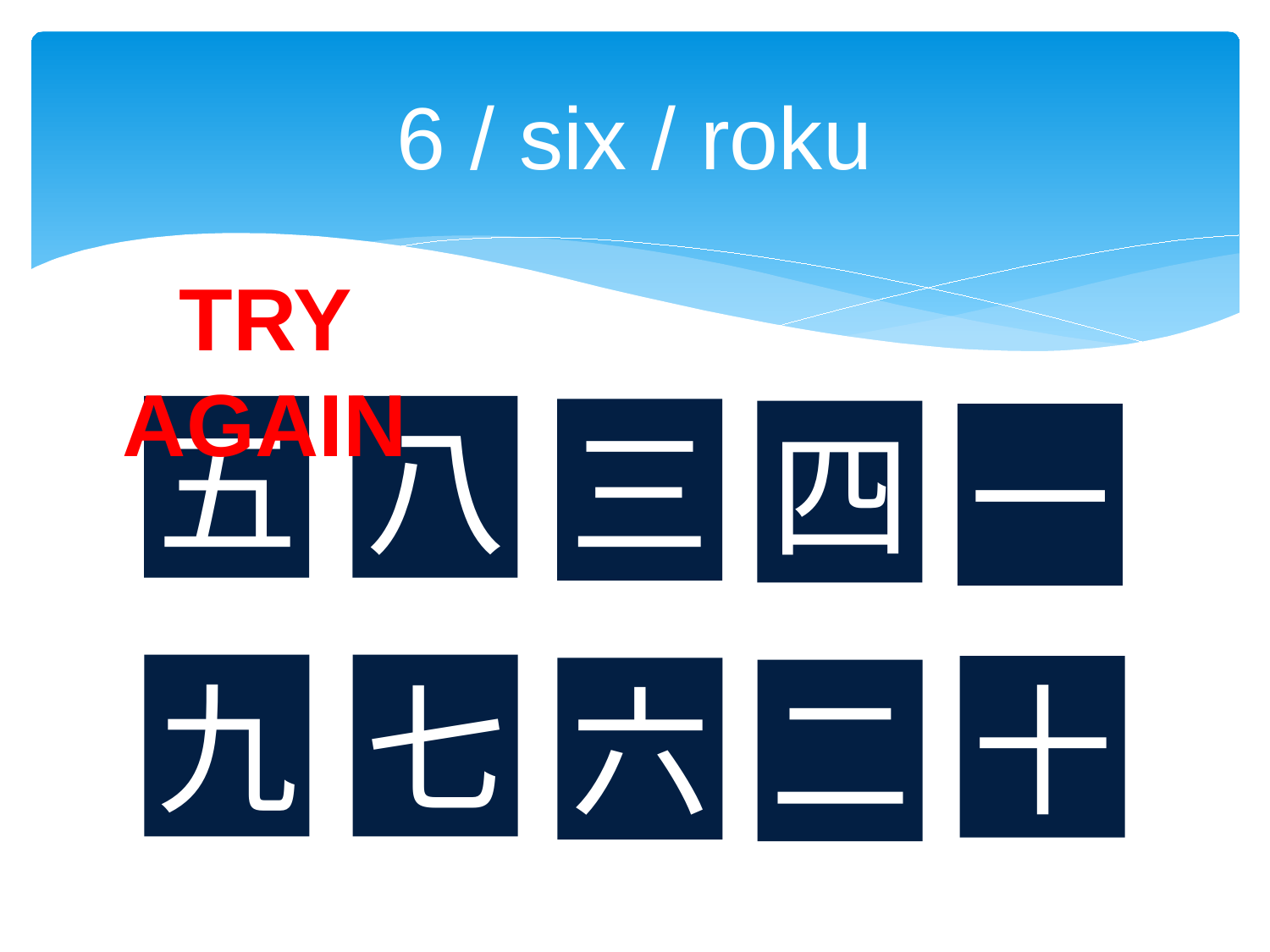

# 6 / six / roku
TRY AGAIN
八
五
三
四
一
七
九
十
六
二